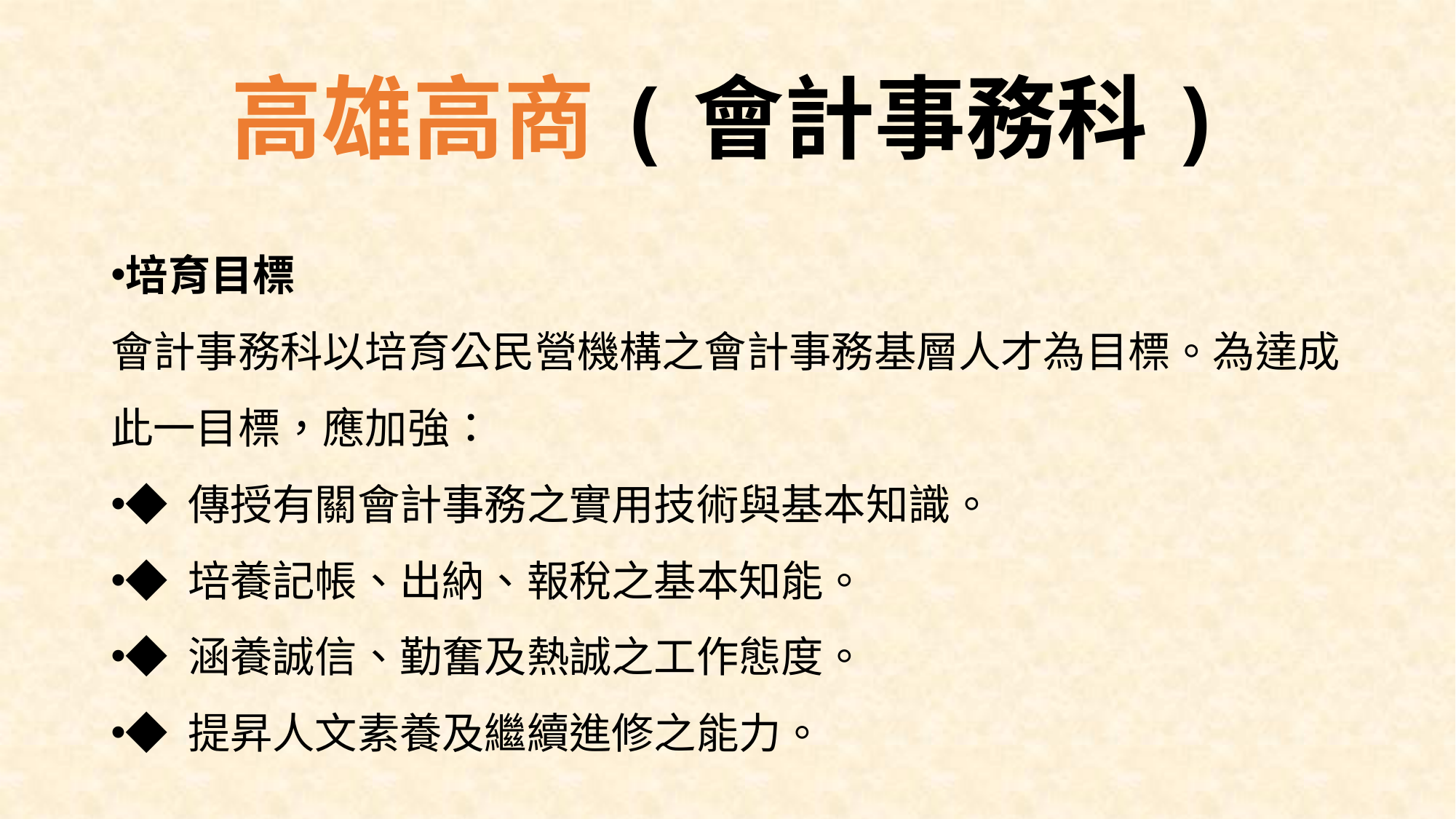

# 高雄高商(會計事務科)
培育目標
會計事務科以培育公民營機構之會計事務基層人才為目標。為達成此一目標，應加強：
◆ 傳授有關會計事務之實用技術與基本知識。
◆ 培養記帳、出納、報稅之基本知能。
◆ 涵養誠信、勤奮及熱誠之工作態度。
◆ 提昇人文素養及繼續進修之能力。